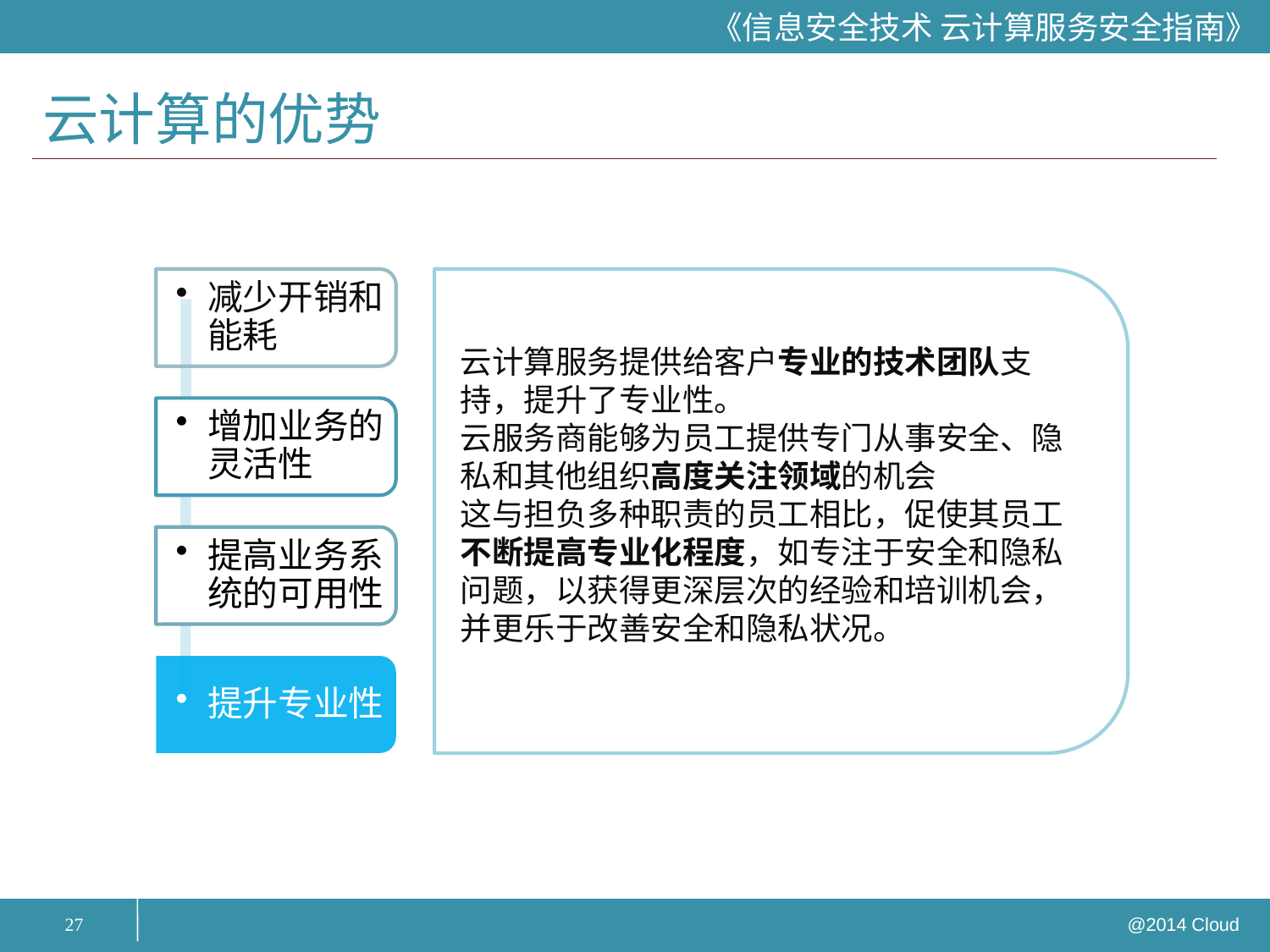

# 云计算的优势

减少开销和能耗
云计算服务提供给客户专业的技术团队支持，提升了专业性。
云服务商能够为员工提供专门从事安全、隐私和其他组织高度关注领域的机会
这与担负多种职责的员工相比，促使其员工不断提高专业化程度，如专注于安全和隐私问题，以获得更深层次的经验和培训机会，并更乐于改善安全和隐私状况。

增加业务的灵活性

提高业务系统的可用性

提升专业性
27